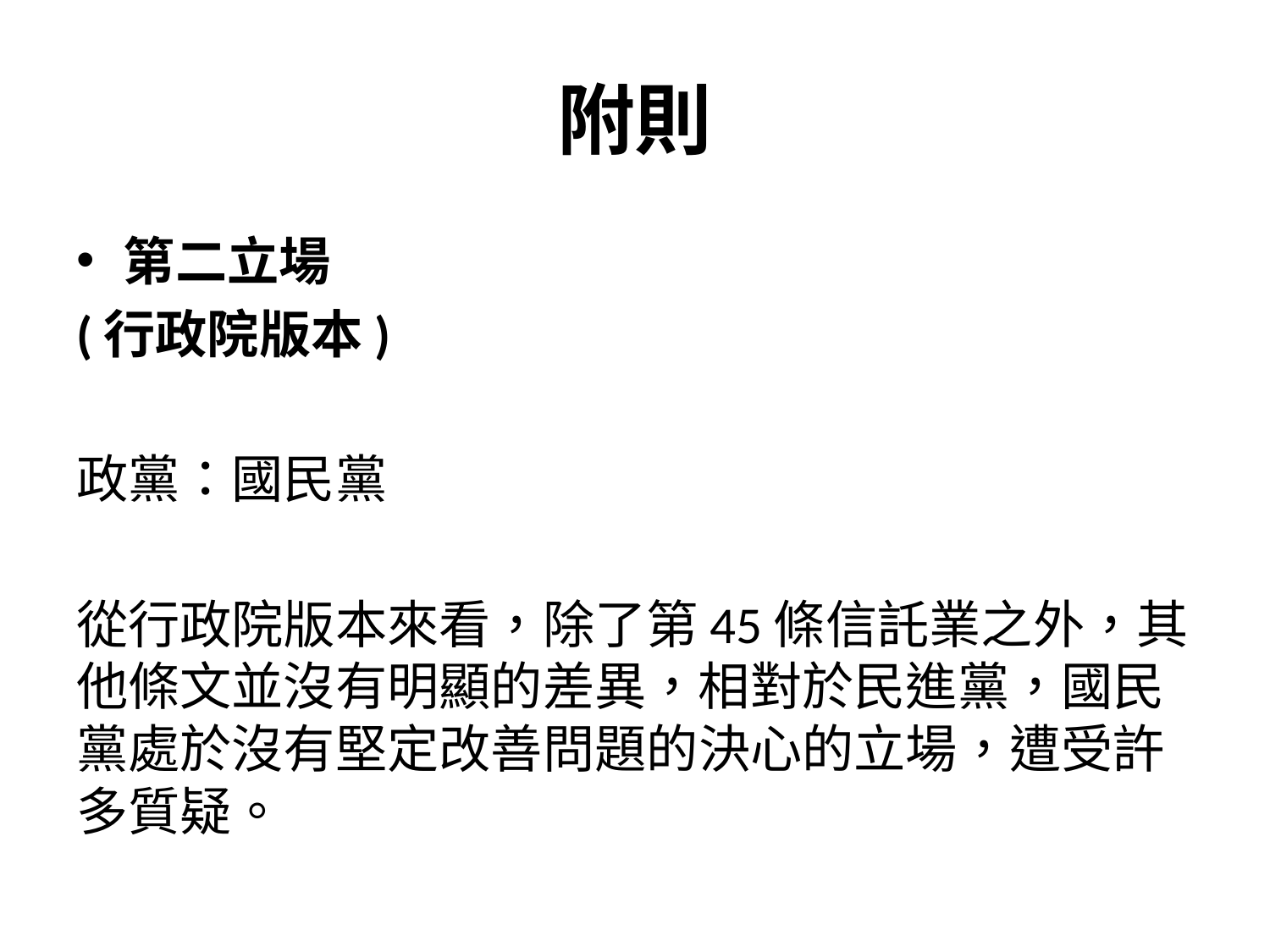

# 附則
第二立場
(行政院版本)

政黨：國民黨

從行政院版本來看，除了第45條信託業之外，其他條文並沒有明顯的差異，相對於民進黨，國民黨處於沒有堅定改善問題的決心的立場，遭受許多質疑。